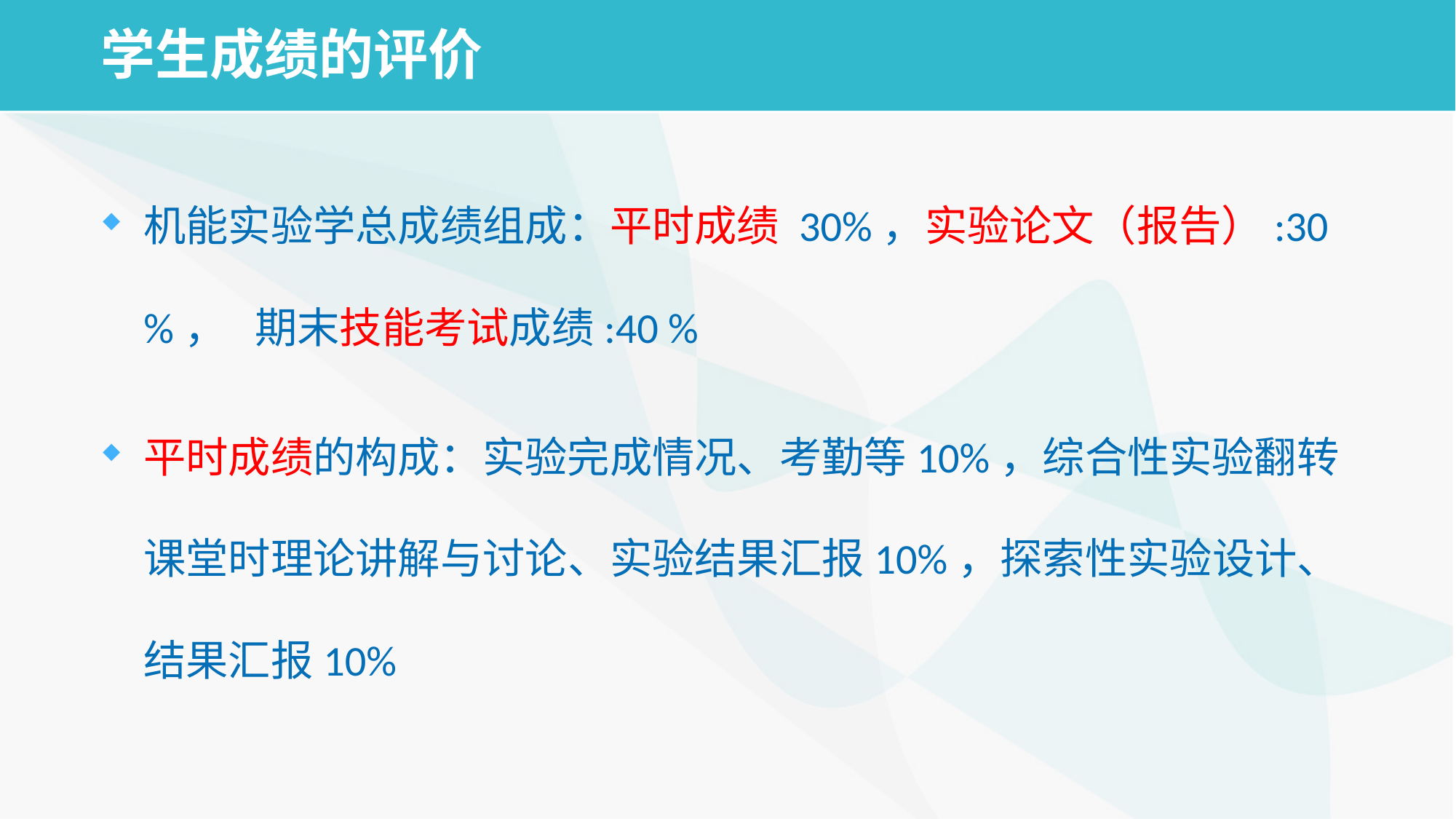

# 学生成绩的评价
机能实验学总成绩组成：平时成绩 30%，实验论文（报告）:30 %，   期末技能考试成绩:40 %
平时成绩的构成：实验完成情况、考勤等10%，综合性实验翻转课堂时理论讲解与讨论、实验结果汇报10%，探索性实验设计、结果汇报10%